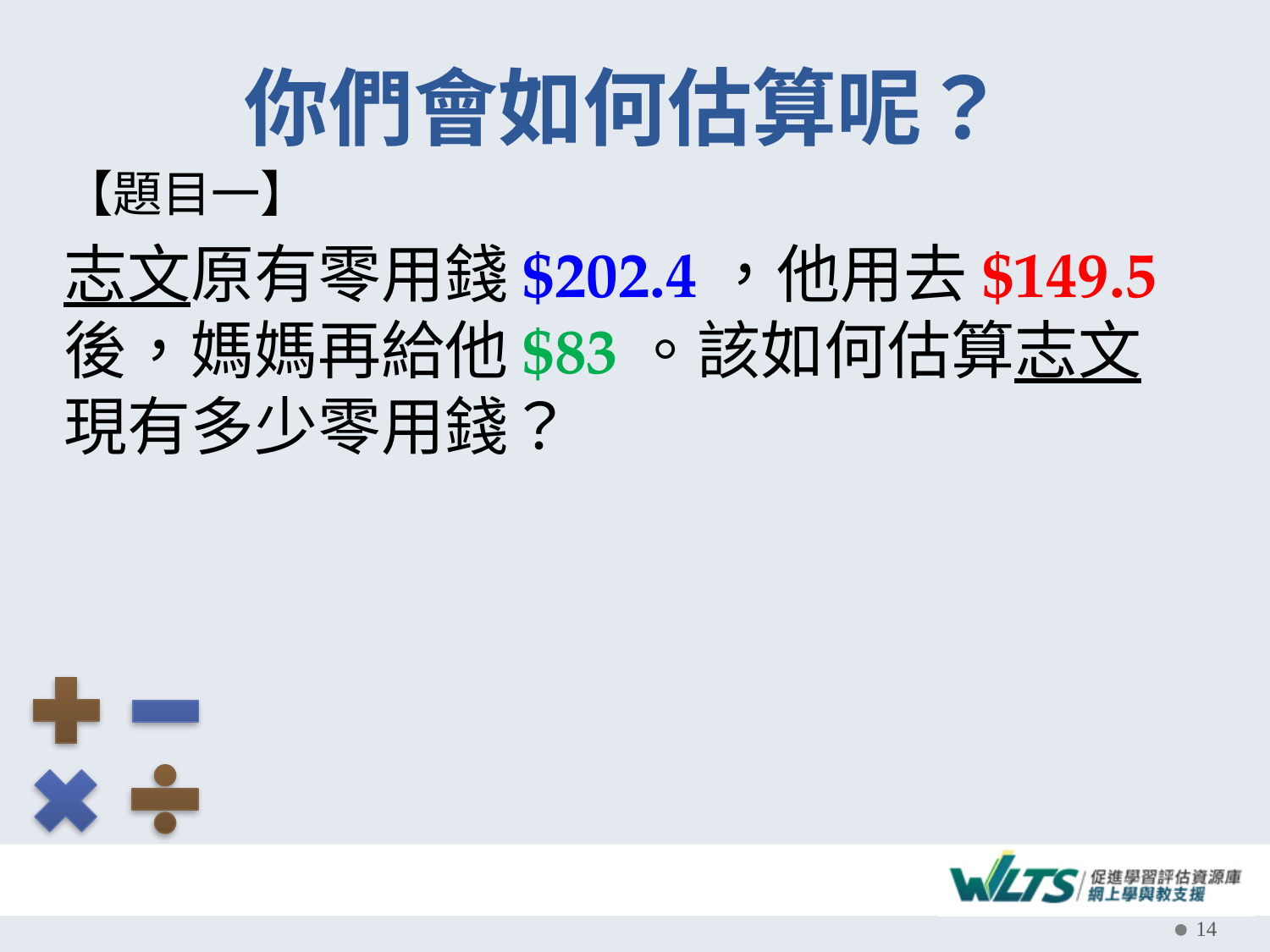

# 你們會如何估算呢？
【題目一】
志文原有零用錢$202.4，他用去$149.5後，媽媽再給他$83。該如何估算志文現有多少零用錢？
14